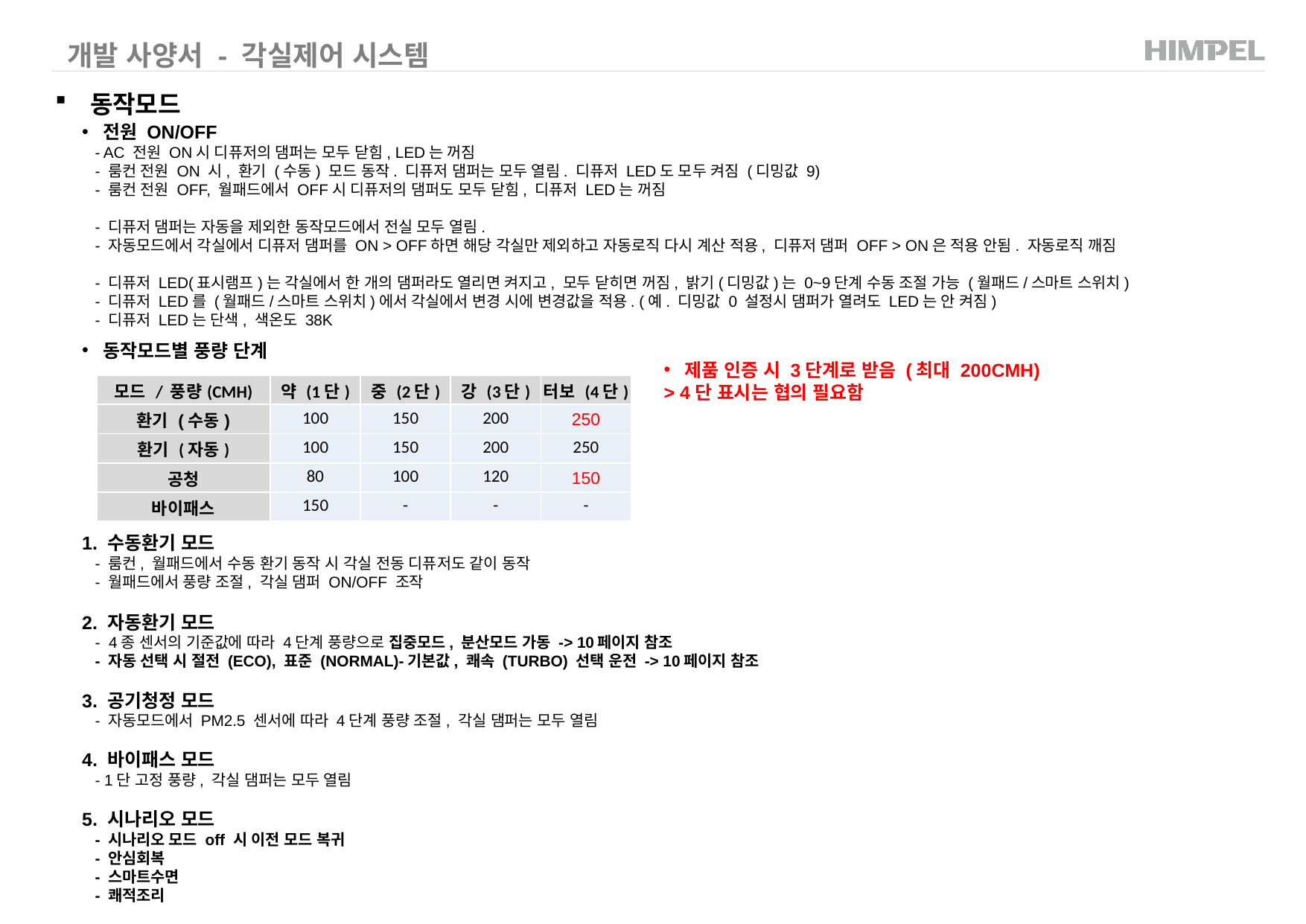

개발 사양서 - 각실제어 시스템
동작모드
전원 ON/OFF
   - AC 전원 ON시 디퓨저의 댐퍼는 모두 닫힘, LED는 꺼짐
   - 룸컨 전원 ON 시, 환기 (수동) 모드 동작. 디퓨저 댐퍼는 모두 열림. 디퓨저 LED도 모두 켜짐 (디밍값 9)
   - 룸컨 전원 OFF, 월패드에서 OFF시 디퓨저의 댐퍼도 모두 닫힘, 디퓨저 LED는 꺼짐

   - 디퓨저 댐퍼는 자동을 제외한 동작모드에서 전실 모두 열림.
   - 자동모드에서 각실에서 디퓨저 댐퍼를 ON > OFF하면 해당 각실만 제외하고 자동로직 다시 계산 적용, 디퓨저 댐퍼 OFF > ON은 적용 안됨. 자동로직 깨짐

   - 디퓨저 LED(표시램프)는 각실에서 한 개의 댐퍼라도 열리면 켜지고, 모두 닫히면 꺼짐, 밝기(디밍값)는 0~9단계 수동 조절 가능 (월패드/스마트 스위치)
   - 디퓨저 LED를 (월패드/스마트 스위치)에서 각실에서 변경 시에 변경값을 적용. (예. 디밍값 0 설정시 댐퍼가 열려도 LED는 안 켜짐)
   - 디퓨저 LED는 단색, 색온도 38K
동작모드별 풍량 단계
제품 인증 시 3단계로 받음 (최대 200CMH)
> 4단 표시는 협의 필요함
| 모드 / 풍량(CMH) | 약 (1단) | 중 (2단) | 강 (3단) | 터보 (4단) |
| --- | --- | --- | --- | --- |
| 환기 (수동) | 100 | 150 | 200 | 250 |
| 환기 (자동) | 100 | 150 | 200 | 250 |
| 공청 | 80 | 100 | 120 | 150 |
| 바이패스 | 150 | - | - | - |
1. 수동환기 모드
   - 룸컨, 월패드에서 수동 환기 동작 시 각실 전동 디퓨저도 같이 동작
   - 월패드에서 풍량 조절, 각실 댐퍼 ON/OFF 조작

2. 자동환기 모드
   -  4종 센서의 기준값에 따라 4단계 풍량으로 집중모드, 분산모드 가동 -> 10페이지 참조
   - 자동 선택 시 절전 (ECO), 표준 (NORMAL)-기본값, 쾌속 (TURBO) 선택 운전 -> 10페이지 참조

3. 공기청정 모드
   - 자동모드에서 PM2.5 센서에 따라 4단계 풍량 조절, 각실 댐퍼는 모두 열림

4. 바이패스 모드
   - 1단 고정 풍량, 각실 댐퍼는 모두 열림

5. 시나리오 모드
   - 시나리오 모드 off 시 이전 모드 복귀
   - 안심회복
   - 스마트수면
   - 쾌적조리